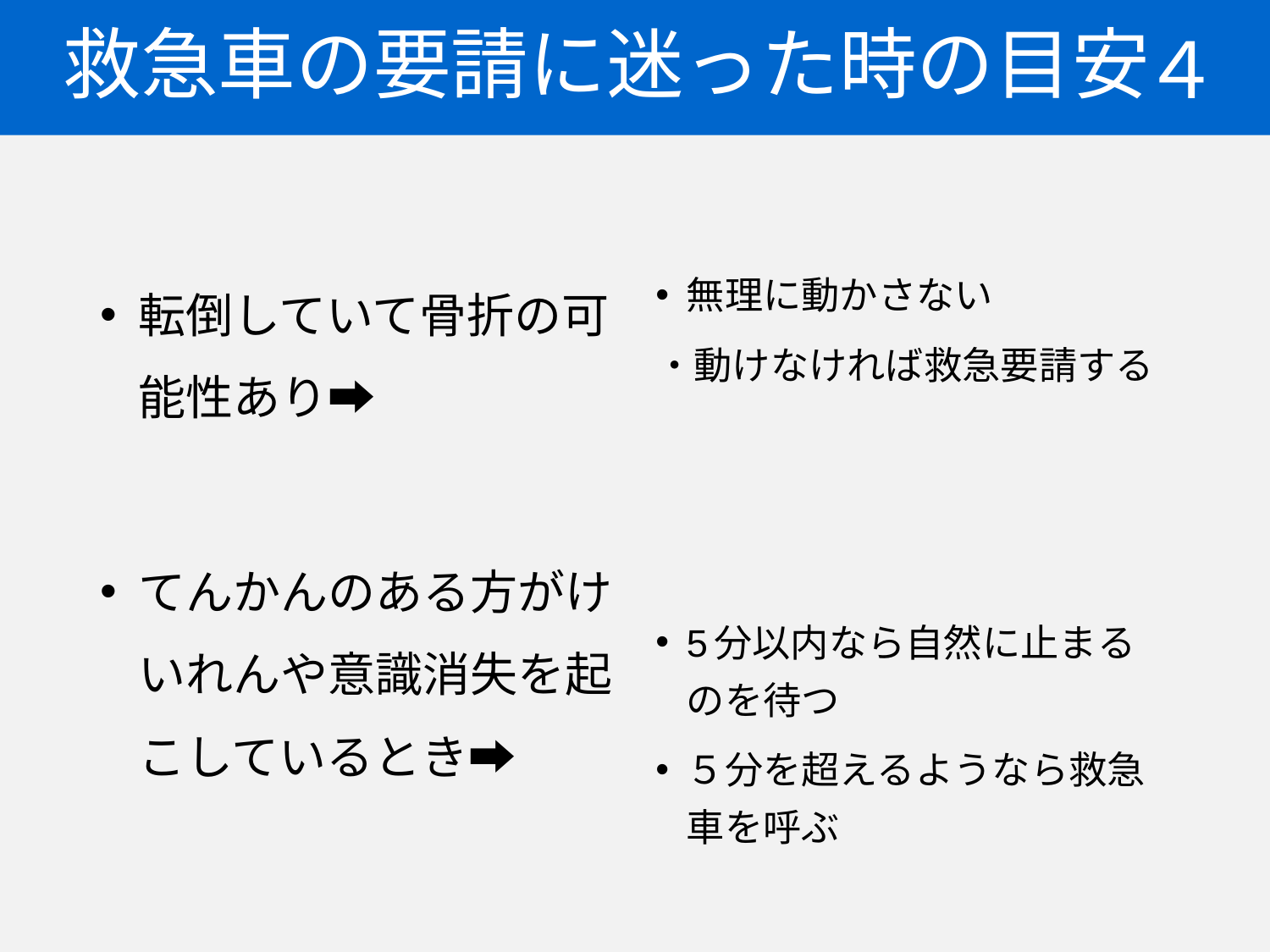

# 救急車の要請に迷った時の目安
４
転倒していて骨折の可能性あり➡

てんかんのある方がけいれんや意識消失を起こしているとき➡

無理に動かさない
・動けなければ救急要請する

5分以内なら自然に止まるのを待つ
５分を超えるようなら救急車を呼ぶ